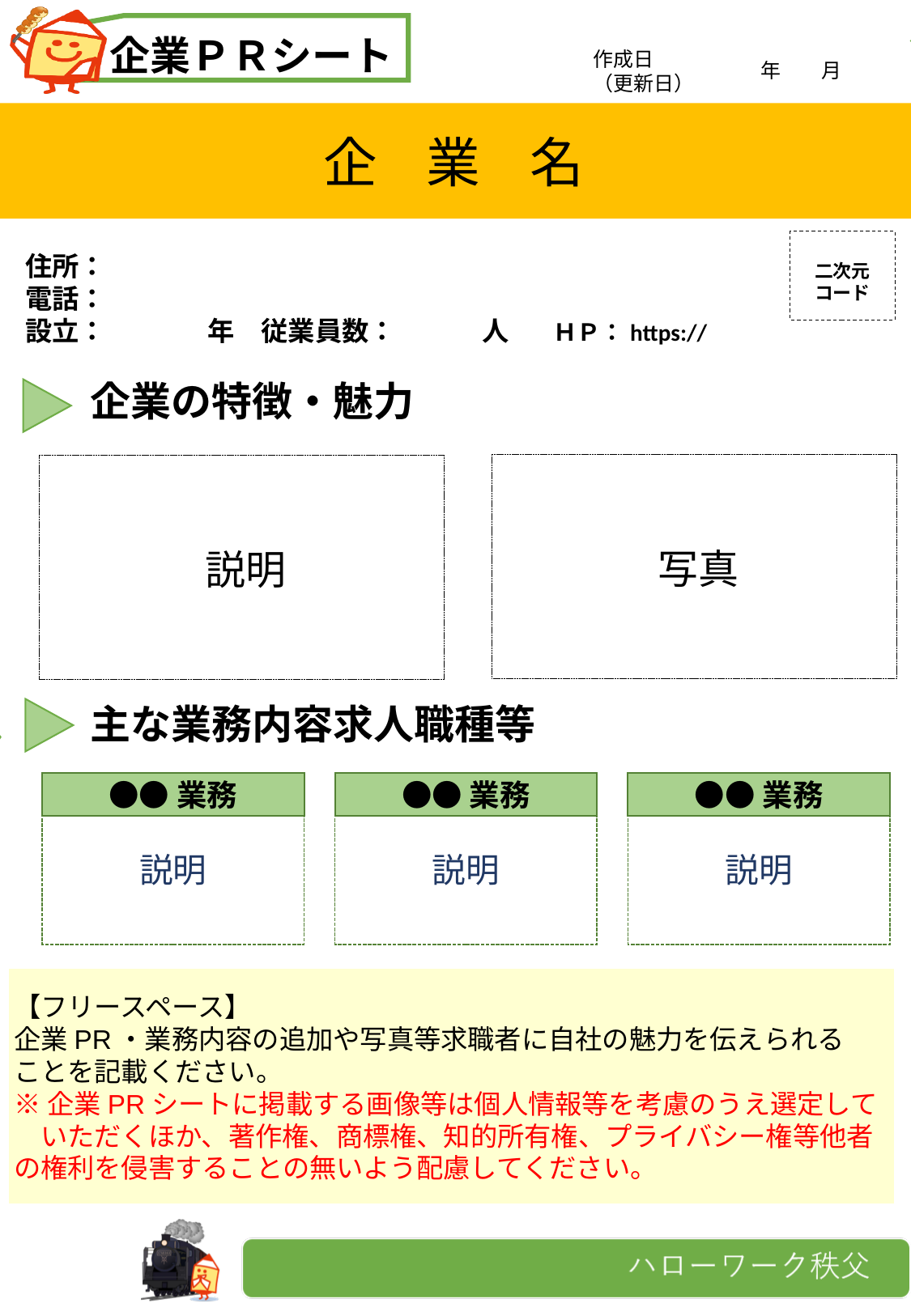

作成日は（更新日）はハローワークにおいて記載しますので、空欄で提出ください。
提出先メールアドレス
1107-kyujin@mhlw.go.jp
作成日
（更新日）
　年　　月
　　　　 注　意　事　項

＊掲載可能な情報は、企業ＰＲ及び主な業務内容・
　求人職種等です。販売活動と捉えられるような
　商品の宣伝等はできません。
　また、掲載する画像等は個人情報等を考慮のうえ
　選定していただくほか、著作権、商標権、知的所
　有権、プライバシー権等他者の権利を侵害するこ
　との無いよう配慮してください。

＊２ページ以内としてください。（1ページだけでも可）

＊企業ＰＲシートのデータ容量は全体で４メガ以内
　としてください。
　４メガを超える場合は画像削除・圧縮するなどにより
　調整ください。
【画像圧縮方法】
　・いずれかの画像を選択→「書式」タブをクリック→
　「図の圧縮」をクリック→「この画像だけに適用する」の
　　チェックを外し、「電子メール用ドキュメントのサイズを
　　最小限に抑え、共有に適しています」を選択し、「ＯＫ」を
　　クリック

＊一般従業員の個人名は伏せてくださいますよう
　お願いいたします。
　内容及び個人情報の取扱に係るトラブルについて
　当所は責任を負いかねます。

＊求職者等に対し周知広報するための資料として使用
　させていただきます。予めご了承ください。

＊原則記載いただいた内容で周知広報等いたしま
　すが、当所において公正採用選考上問題がある、
　法令に抵触する内容・表現を含むと判断した場
　合は、ご連絡し修正・訂正等依頼します。
（誤字・脱字・レイアウト調整等軽微なものは当所で
　修正します。予めご了承ください。）

企　業　名
記載についてのお願い
必須項目
①企業名（事業所名）
②住所③電話番号
④設立年⑤従業員数
⑥企業の特徴・魅力
⑦主な業務内容・求人職種等
※企業名及び住所等の欄以外
（企業の特徴・魅力及び主な業務内容・求人職種等）の位置・大きさは適宜変更ＯＫです。

以下は掲載するにあたっての
参考としてください。
＊具体的な仕事内容
＊ある社員の1日
＊1日の業務の流れ
＊この仕事に向いている人
　はこんな人
＊残業・休日・有給休暇に
　ついて
＊先輩からのメッセージ
＊入社後のサポート

※企業で働くイメージや雰囲気が伝わるような内容を実例や具体的な表現を心がけください。
ただし、抽象的な表現になりすぎると伝わらない、入社後にギャップを感じさせてしまうおそれがあります。

二次元
コード
住所：
電話：
設立：　　　　　年　従業員数：　　　 人        ＨＰ：https://

企業の特徴・魅力

写真
説明
主な業務内容求人職種等

●●業務
説明
●●業務
説明
●●業務
説明
【フリースペース】
企業PR・業務内容の追加や写真等求職者に自社の魅力を伝えられる
ことを記載ください。
※企業PRシートに掲載する画像等は個人情報等を考慮のうえ選定して　いただくほか、著作権、商標権、知的所有権、プライバシー権等他者の権利を侵害することの無いよう配慮してください。